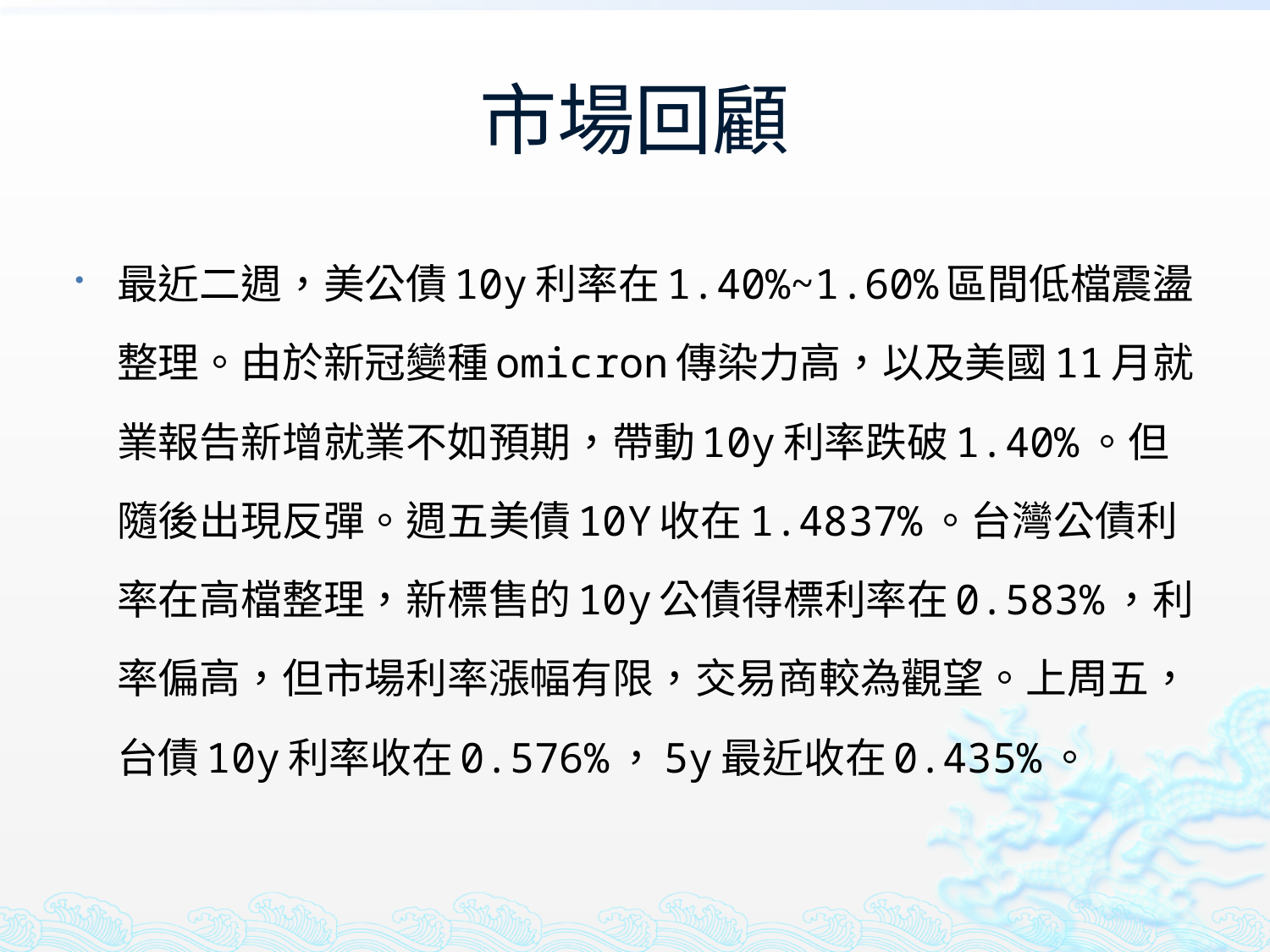

# 市場回顧
最近二週，美公債10y利率在1.40%~1.60%區間低檔震盪整理。由於新冠變種omicron傳染力高，以及美國11月就業報告新增就業不如預期，帶動10y利率跌破1.40%。但隨後出現反彈。週五美債10Y收在1.4837%。台灣公債利率在高檔整理，新標售的10y公債得標利率在0.583%，利率偏高，但市場利率漲幅有限，交易商較為觀望。上周五，台債10y利率收在0.576%，5y最近收在0.435%。